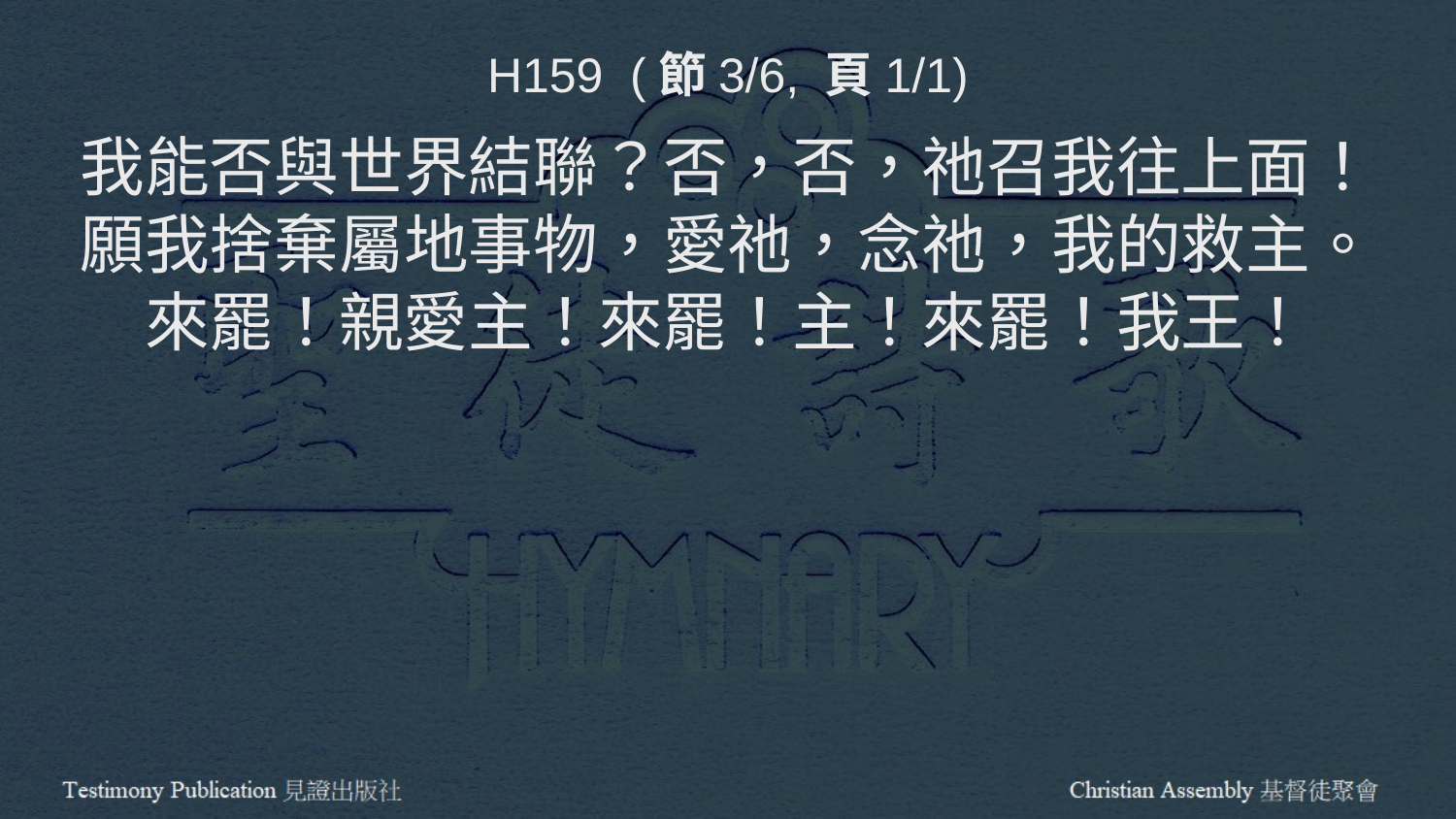

H159  (節3/6, 頁1/1)
我能否與世界結聯？否，否，祂召我往上面！
願我捨棄屬地事物，愛祂，念祂，我的救主。
來罷！親愛主！來罷！主！來罷！我王！